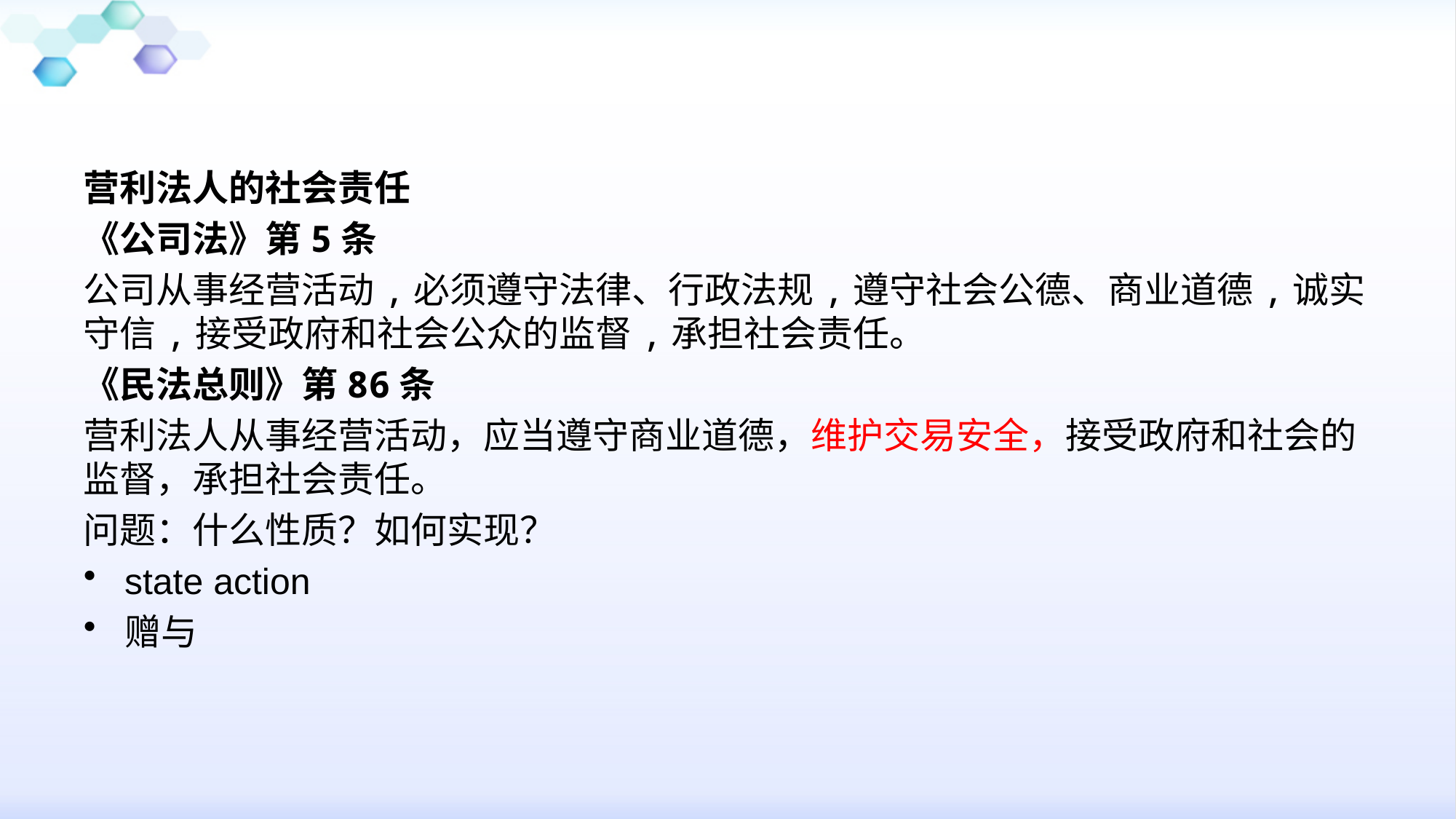

营利法人的社会责任
《公司法》第5条
公司从事经营活动,必须遵守法律、行政法规,遵守社会公德、商业道德,诚实守信,接受政府和社会公众的监督,承担社会责任。
《民法总则》第86条
营利法人从事经营活动，应当遵守商业道德，维护交易安全，接受政府和社会的监督，承担社会责任。
问题：什么性质？如何实现？
state action
赠与